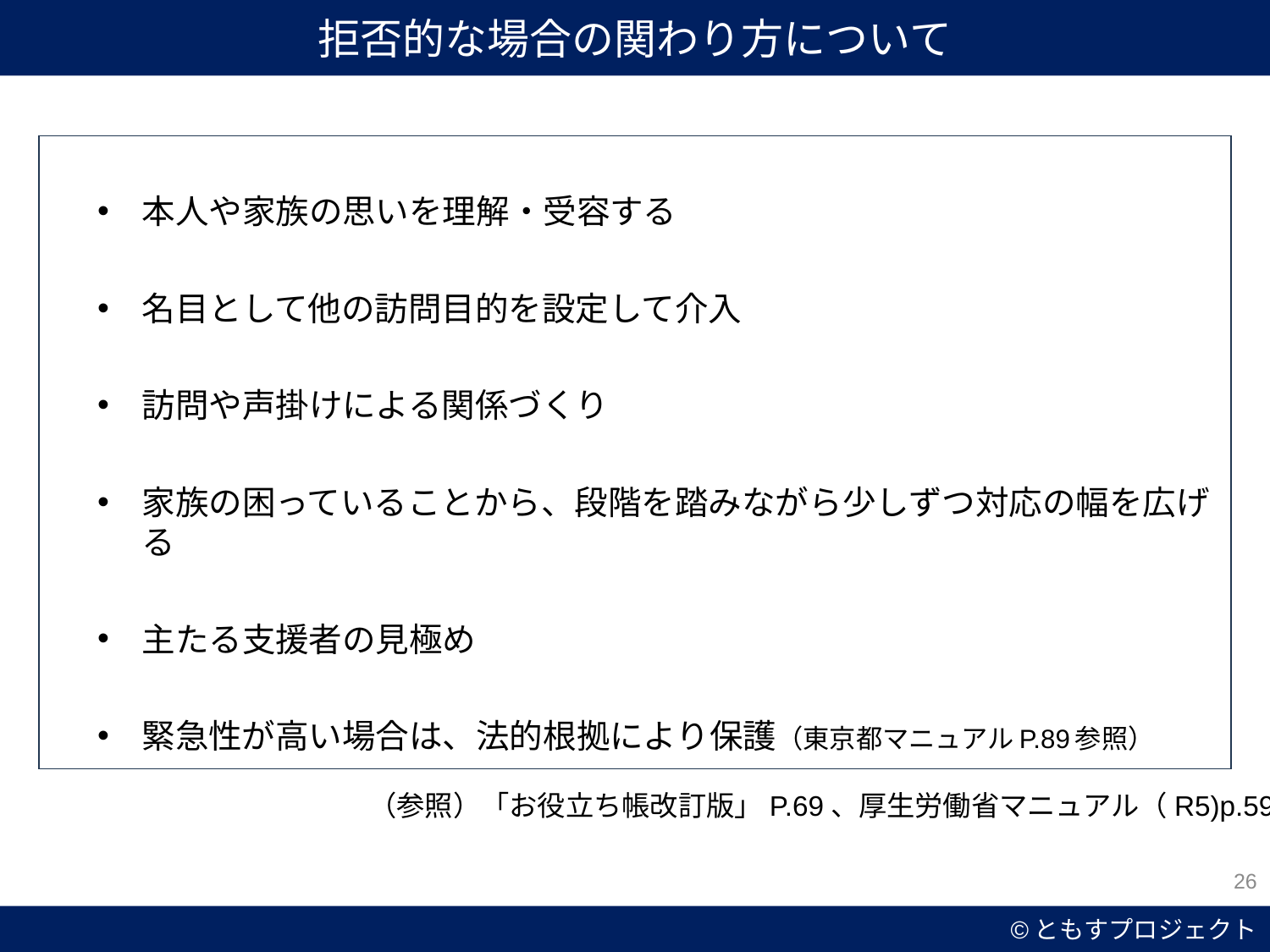

拒否的な場合の関わり方について

本人や家族の思いを理解・受容する

名目として他の訪問目的を設定して介入

訪問や声掛けによる関係づくり

家族の困っていることから、段階を踏みながら少しずつ対応の幅を広げる

主たる支援者の見極め

緊急性が高い場合は、法的根拠により保護（東京都マニュアルP.89参照）

（参照）「お役立ち帳改訂版」P.69、厚生労働省マニュアル（R5)p.59
26
©ともすプロジェクト